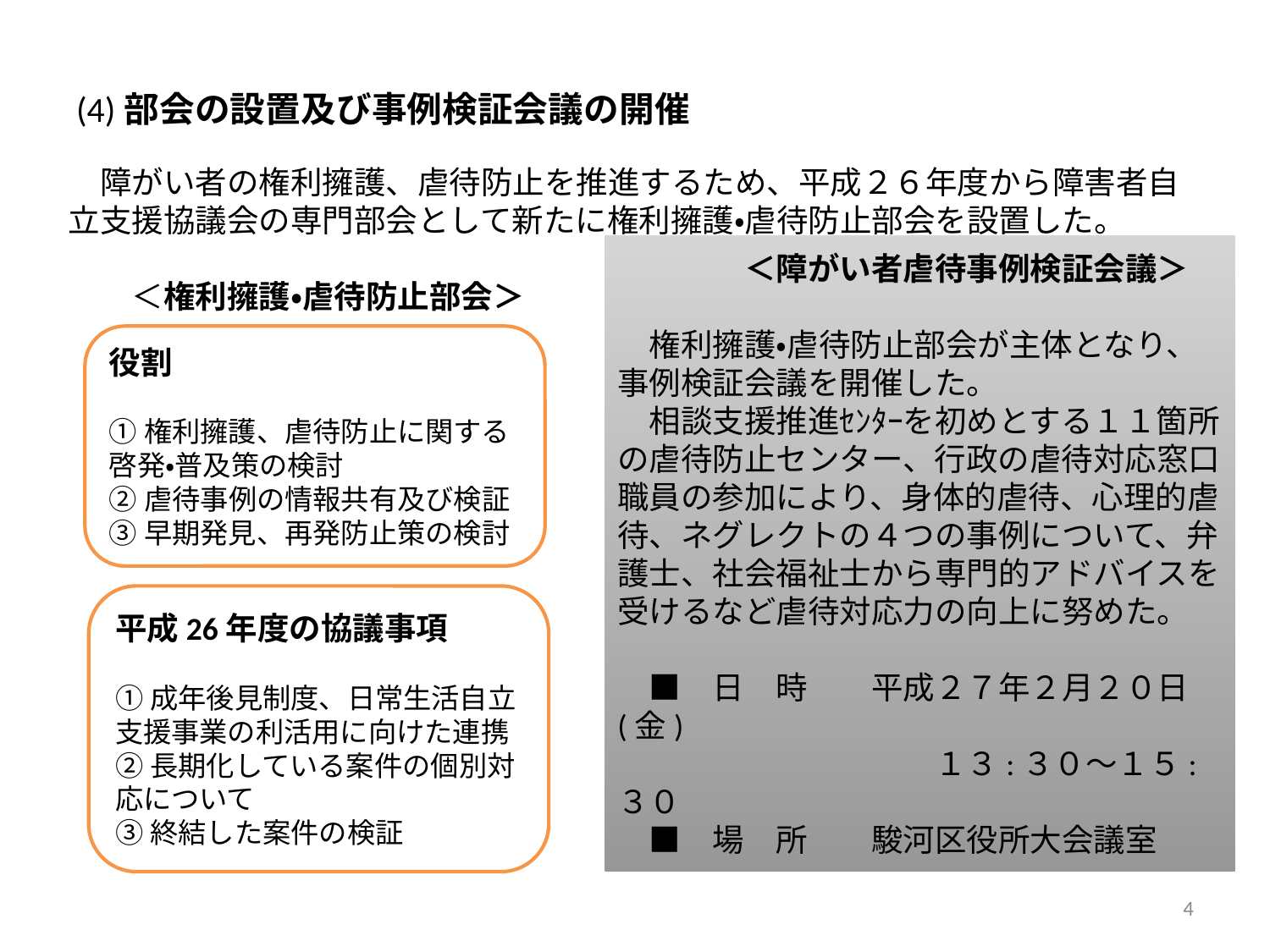

(4)部会の設置及び事例検証会議の開催
# 障がい者の権利擁護、虐待防止を推進するため、平成２６年度から障害者自立支援協議会の専門部会として新たに権利擁護・虐待防止部会を設置した。 　　　　　　　　　　　　　　　　　　　　　　　　　　　 　　＜権利擁護・虐待防止部会＞
　　　　＜障がい者虐待事例検証会議＞

　権利擁護・虐待防止部会が主体となり、事例検証会議を開催した。
　相談支援推進ｾﾝﾀｰを初めとする１１箇所の虐待防止センター、行政の虐待対応窓口職員の参加により、身体的虐待、心理的虐待、ネグレクトの４つの事例について、弁護士、社会福祉士から専門的アドバイスを受けるなど虐待対応力の向上に努めた。

　■　日　時　　平成２７年２月２０日(金)
　　　　　　　　　　１３:３０～１５:３０
　■　場　所　　駿河区役所大会議室
役割

①権利擁護、虐待防止に関する啓発・普及策の検討
②虐待事例の情報共有及び検証
③早期発見、再発防止策の検討
平成26年度の協議事項

①成年後見制度、日常生活自立支援事業の利活用に向けた連携
②長期化している案件の個別対応について
③終結した案件の検証
4